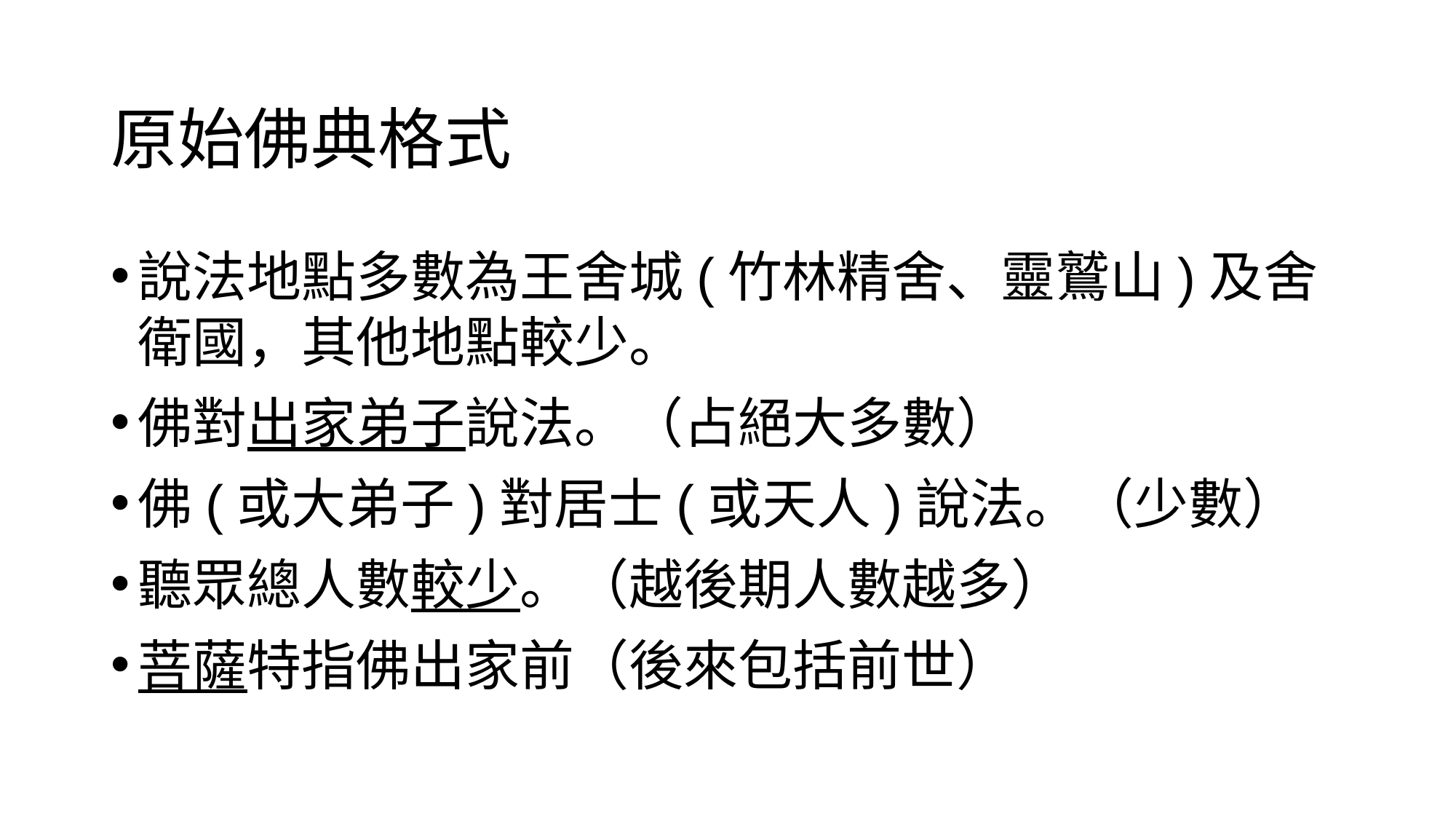

# 原始佛典格式
說法地點多數為王舍城(竹林精舍、靈鷲山)及舍衛國，其他地點較少。
佛對出家弟子說法。（占絕大多數）
佛(或大弟子)對居士(或天人)說法。（少數）
聽眾總人數較少。（越後期人數越多）
菩薩特指佛出家前（後來包括前世）